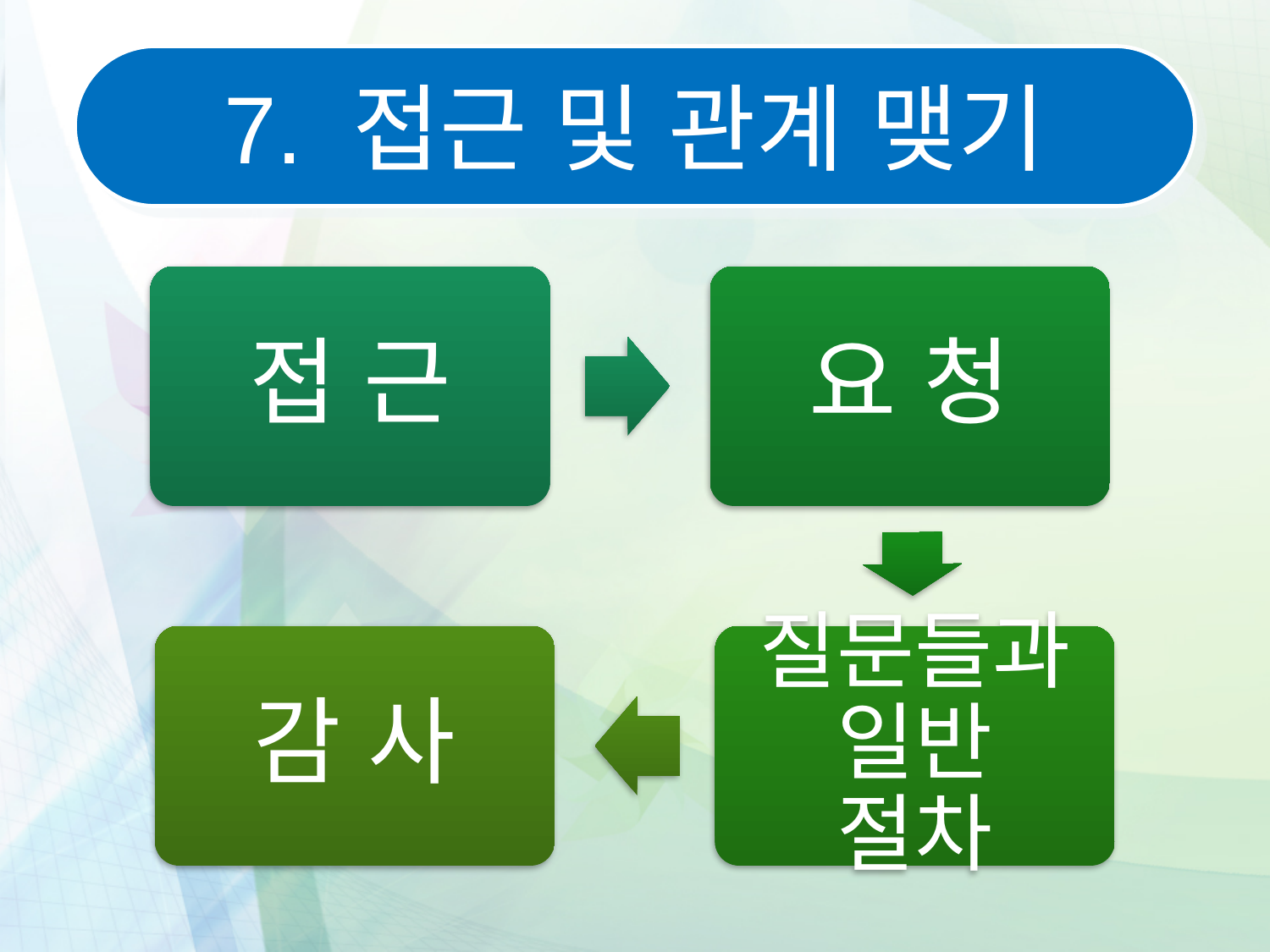

7. 접근 및 관계 맺기
접 근

요 청

질문들과 일반 절차

감 사